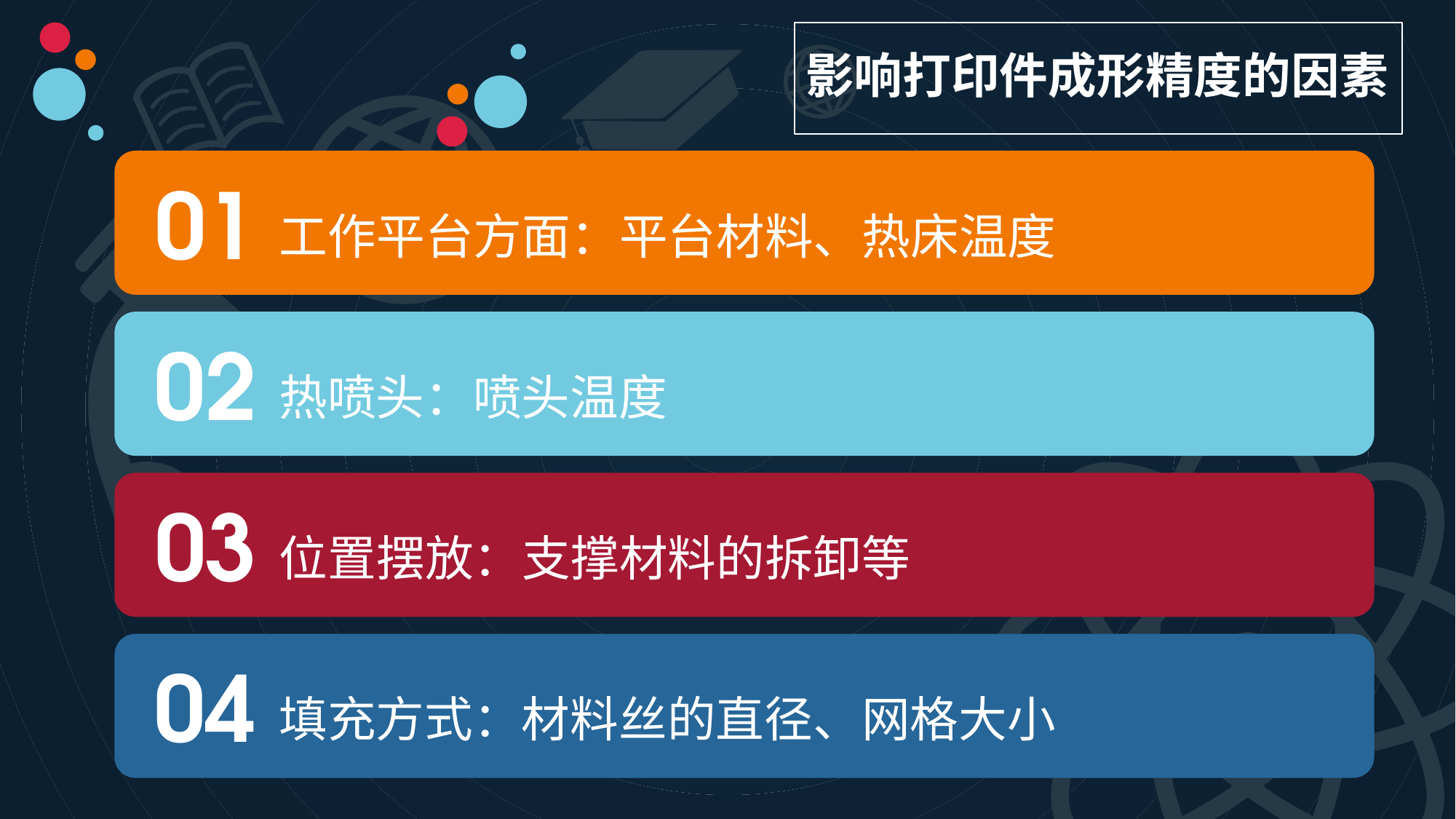

影响打印件成形精度的因素

01
工作平台方面：平台材料、热床温度

02
热喷头：喷头温度

03
位置摆放：支撑材料的拆卸等

04
填充方式：材料丝的直径、网格大小